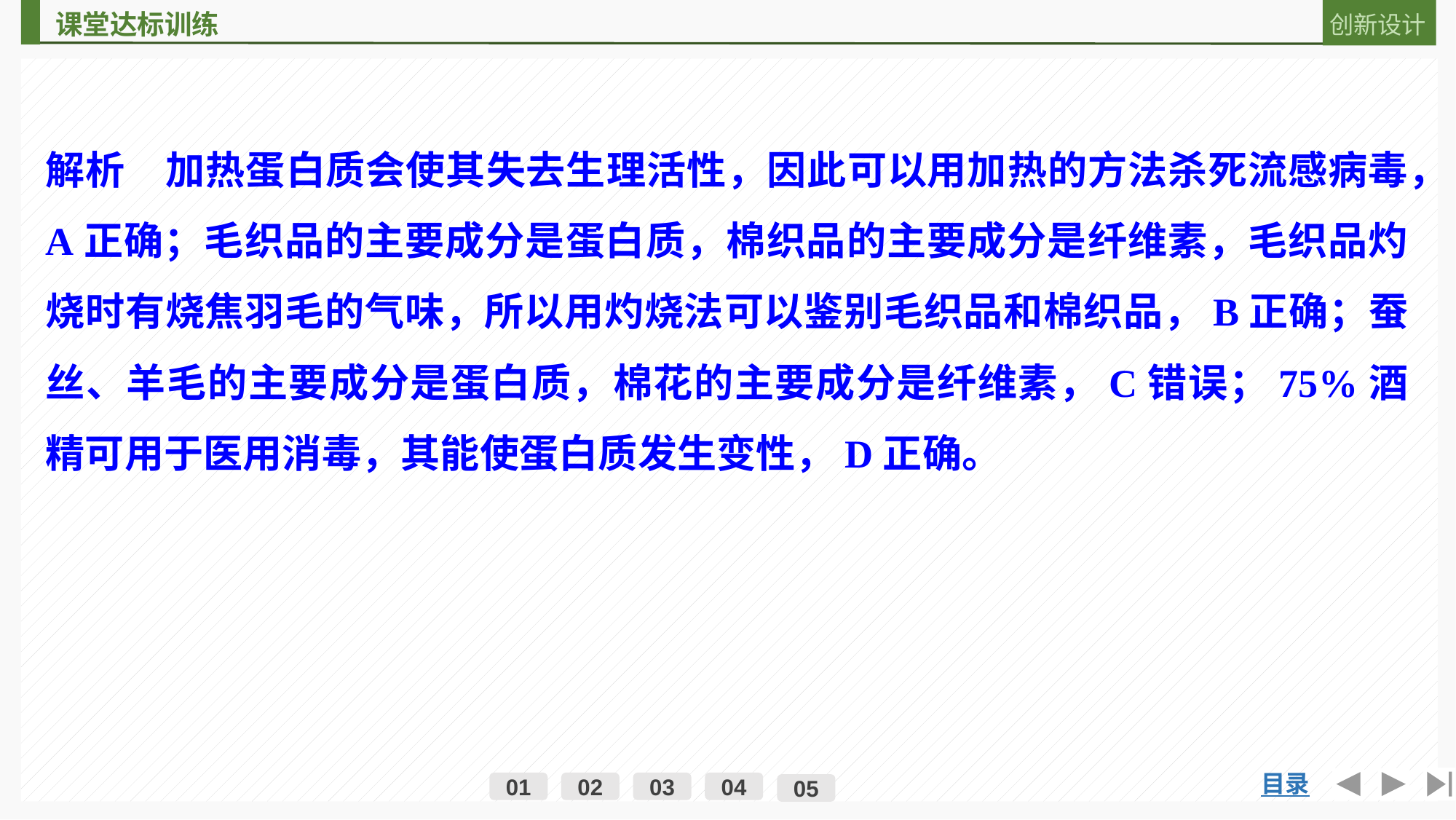

解析　加热蛋白质会使其失去生理活性，因此可以用加热的方法杀死流感病毒，A正确；毛织品的主要成分是蛋白质，棉织品的主要成分是纤维素，毛织品灼烧时有烧焦羽毛的气味，所以用灼烧法可以鉴别毛织品和棉织品，B正确；蚕丝、羊毛的主要成分是蛋白质，棉花的主要成分是纤维素，C错误；75%酒精可用于医用消毒，其能使蛋白质发生变性，D正确。